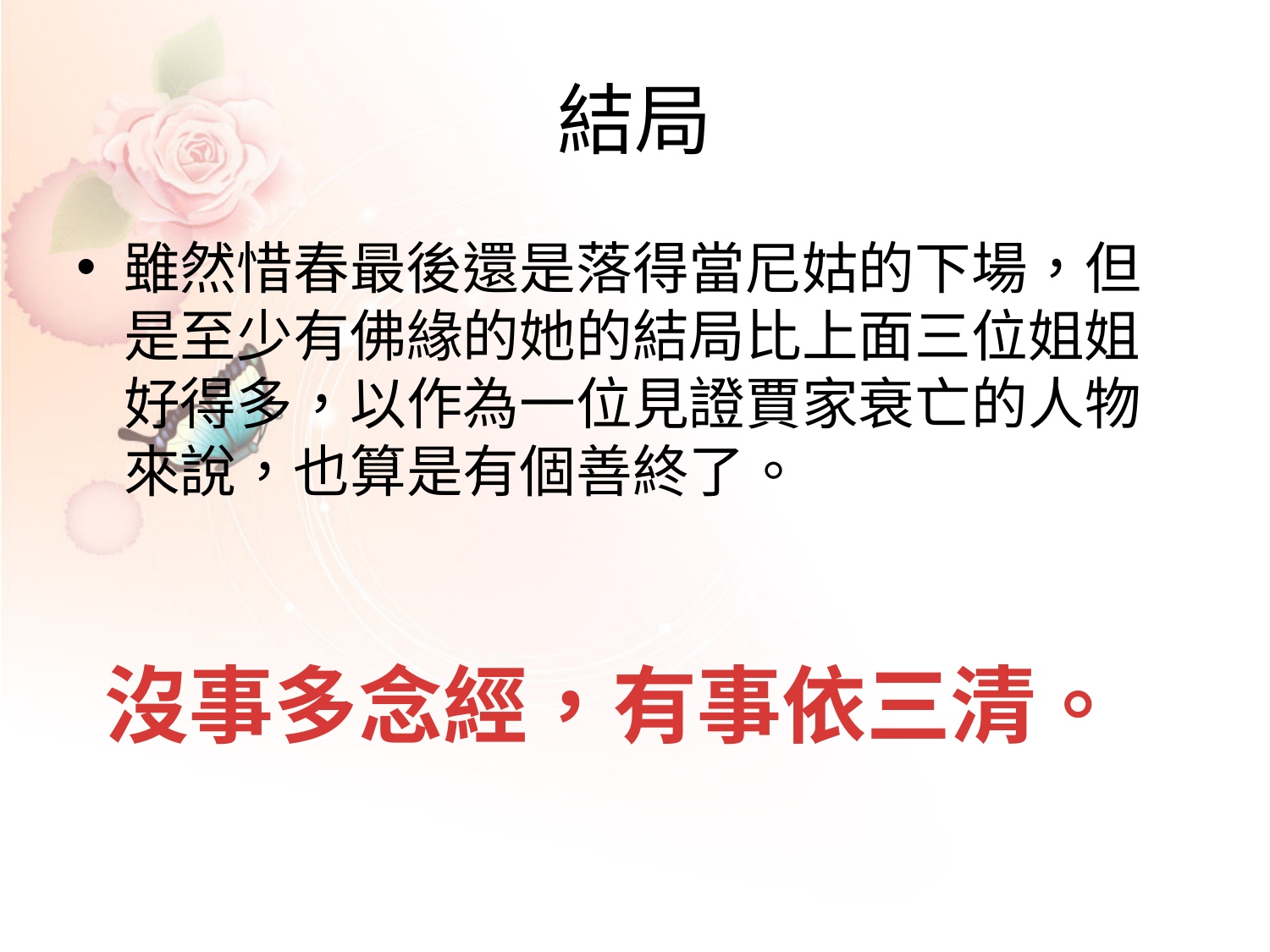

# 結局
雖然惜春最後還是落得當尼姑的下場，但是至少有佛緣的她的結局比上面三位姐姐好得多，以作為一位見證賈家衰亡的人物來說，也算是有個善終了。

沒事多念經，有事依三清。